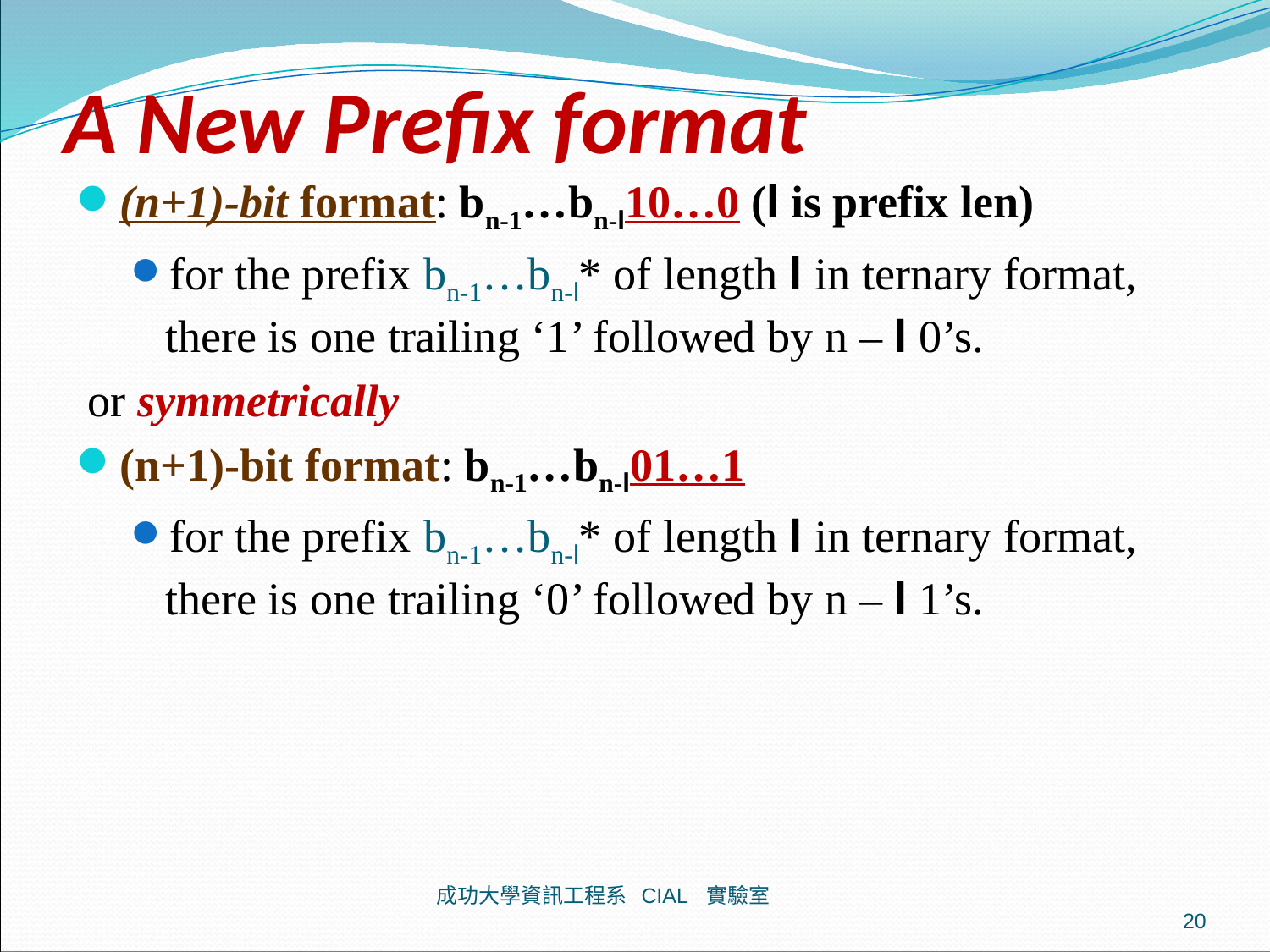

# A New Prefix format
(n+1)-bit format: bn-1…bn-l10…0 (l is prefix len)
for the prefix bn-1…bn-l* of length l in ternary format, there is one trailing ‘1’ followed by n – l 0’s.
 or symmetrically
(n+1)-bit format: bn-1…bn-l01…1
for the prefix bn-1…bn-l* of length l in ternary format, there is one trailing ‘0’ followed by n – l 1’s.
成功大學資訊工程系  CIAL 實驗室

20